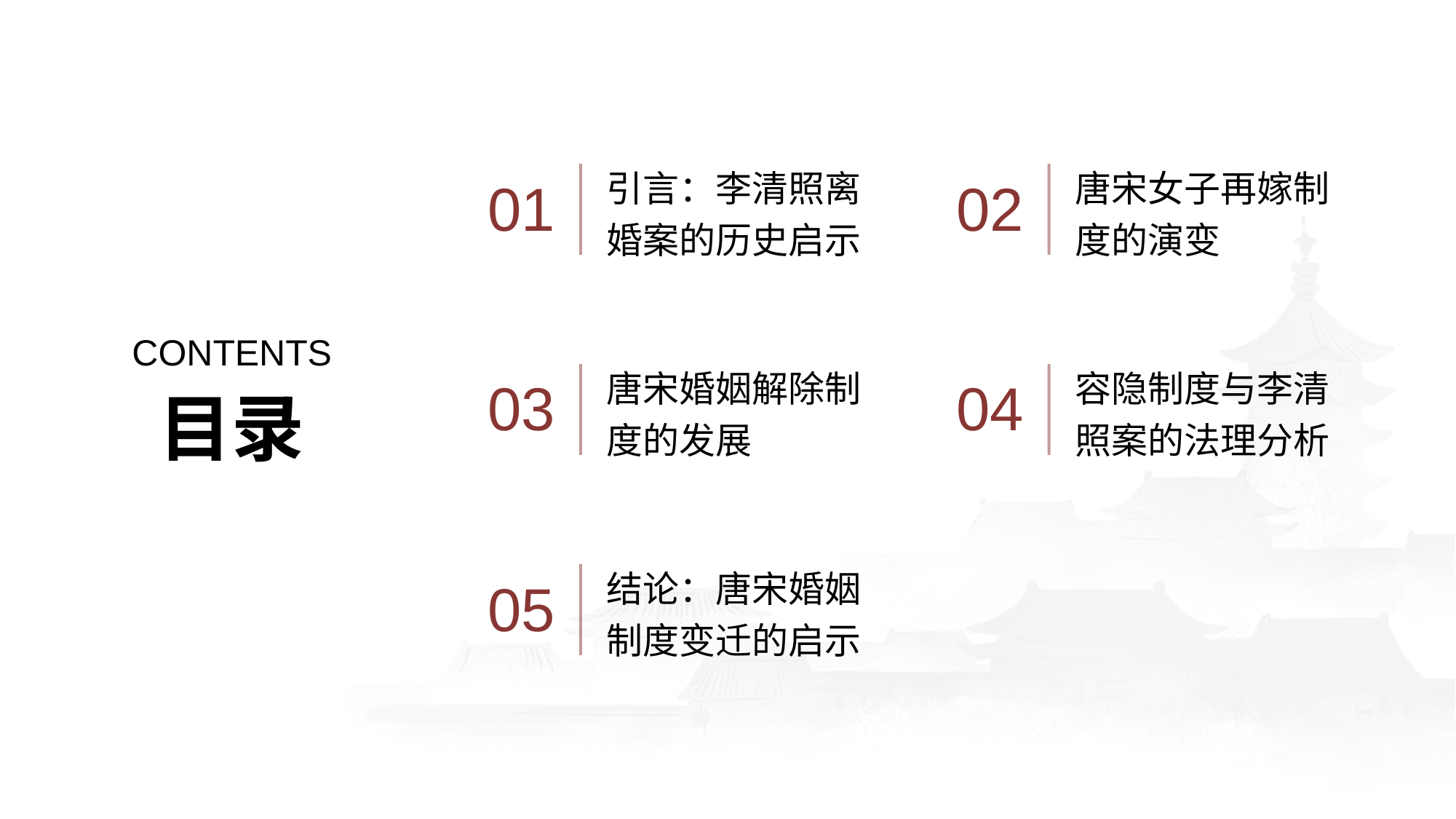

引言：李清照离婚案的历史启示
唐宋女子再嫁制度的演变

01
02
CONTENTS
唐宋婚姻解除制度的发展
容隐制度与李清照案的法理分析

03
04
目录
结论：唐宋婚姻制度变迁的启示

05